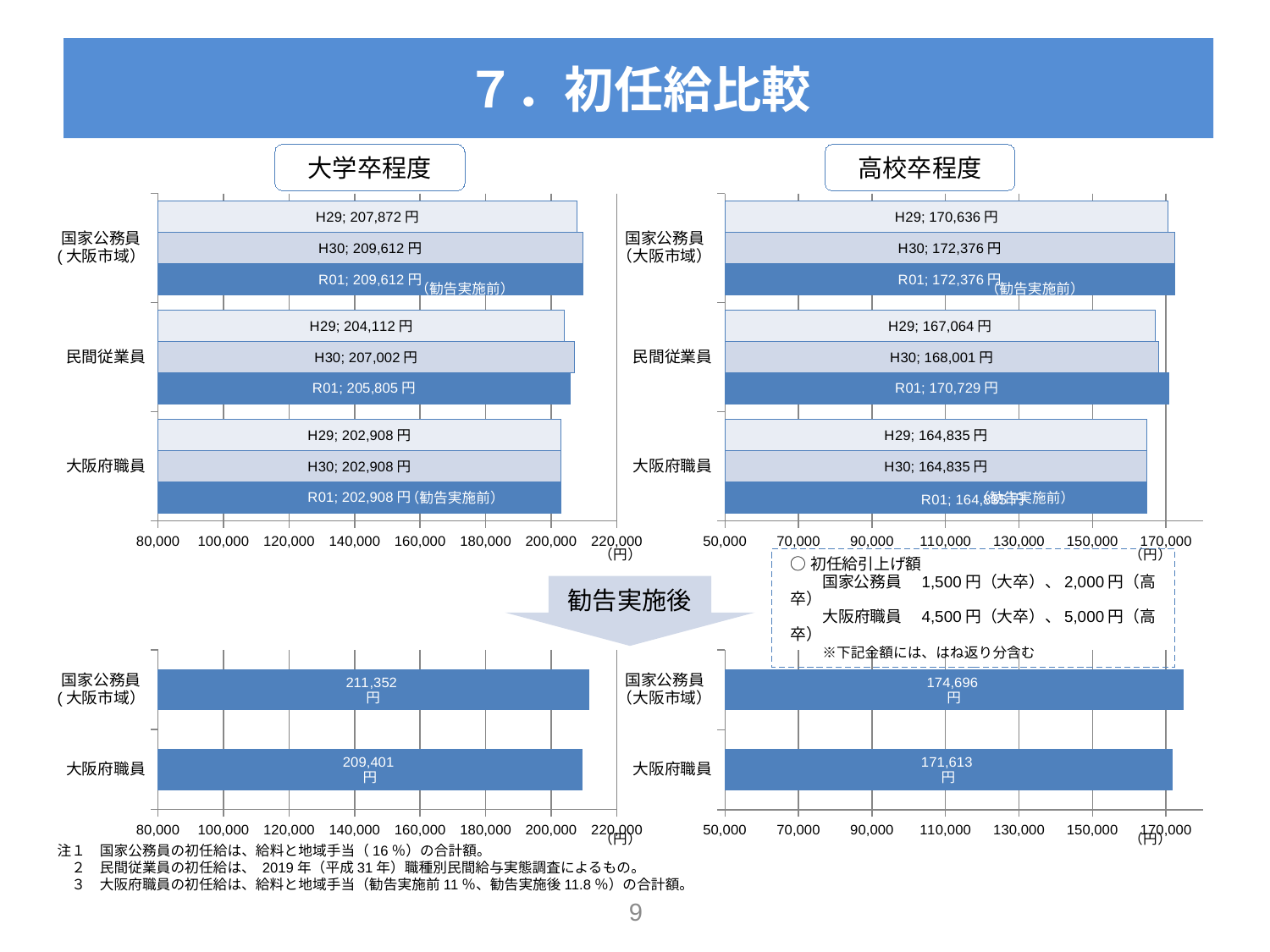

# ７．初任給比較
大学卒程度
高校卒程度

### Chart

| Category | R01 | H30 | H29 |
|---|---|---|---|
| 大阪府職員 | 202908.0 | 202908.0 | 202908.0 |
| 民間従業員 | 205805.0 | 207002.0 | 204112.0 |
| 国家公務員
(大阪市域） | 209612.0 | 209612.0 | 207872.0 |

### Chart

| Category | R01 | H30 | H29 |
|---|---|---|---|
| 大阪府職員 | 164835.0 | 164835.0 | 164835.0 |
| 民間従業員 | 170729.0 | 168001.0 | 167064.0 |
| 国家公務員
（大阪市域） | 172376.0 | 172376.0 | 170636.0 |
（勧告実施前）
（勧告実施前）
（勧告実施前）
（勧告実施前）
○初任給引上げ額
　　国家公務員　1,500円（大卒）、2,000円（高卒）
　　大阪府職員　4,500円（大卒）、5,000円（高卒）
　　※下記金額には、はね返り分含む
勧告実施後

### Chart

| Category | H31 |
|---|---|
| 大阪府職員 | 209401.0 |
| 国家公務員
(大阪市域） | 211352.0 |

### Chart

| Category | H31 |
|---|---|
| 大阪府職員 | 171613.0 |
| 国家公務員
（大阪市域） | 174696.0 |
注１　国家公務員の初任給は、給料と地域手当（16％）の合計額。
　２　民間従業員の初任給は、 2019年（平成31年）職種別民間給与実態調査によるもの。
　３　大阪府職員の初任給は、給料と地域手当（勧告実施前11％、勧告実施後11.8％）の合計額。
9